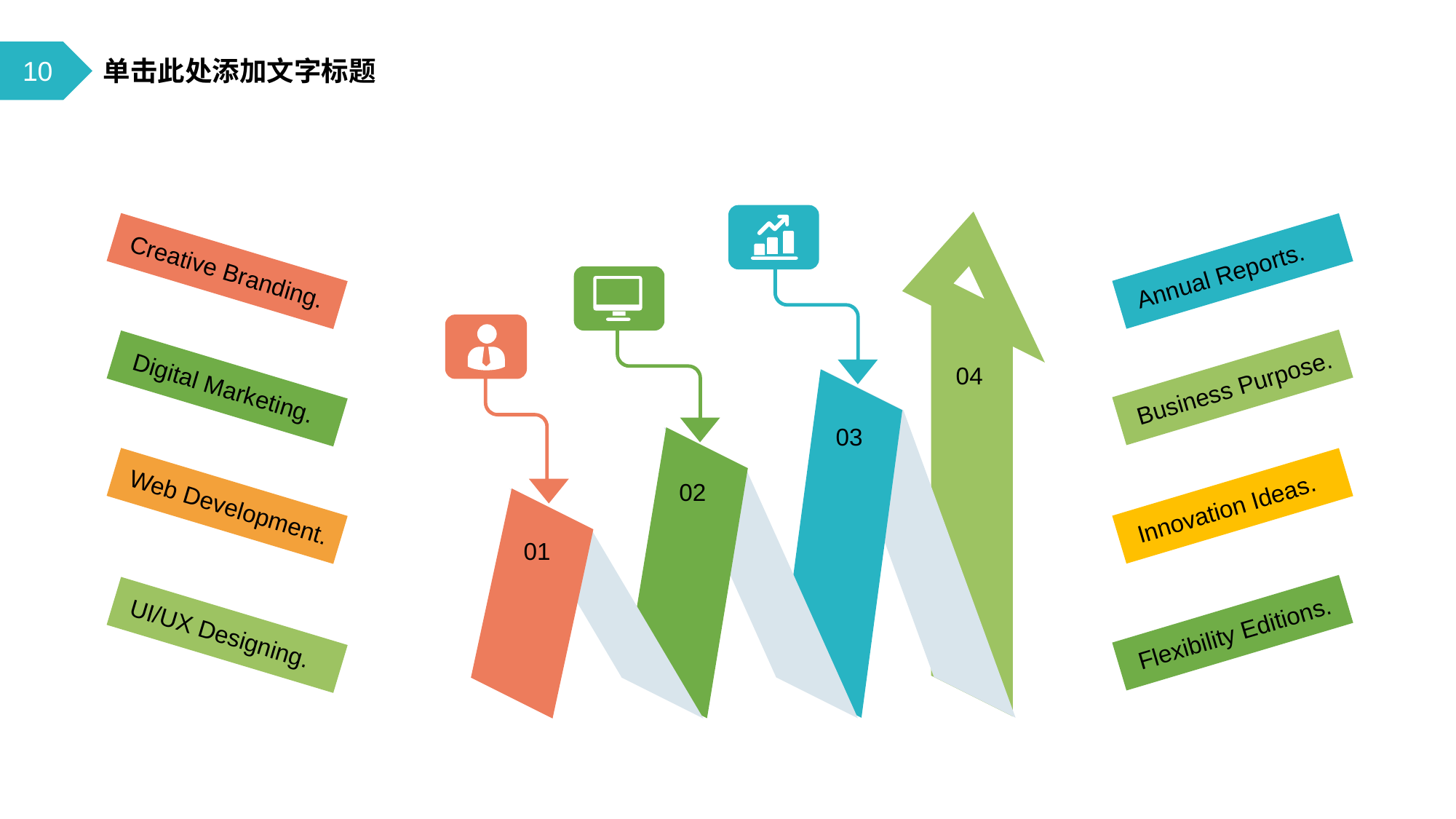

10
单击此处添加文字标题

Creative Branding.
Annual Reports.

04

Business Purpose.

Digital Marketing.
03

02

Web Development.
Innovation Ideas.
01

Flexibility Editions.
UI/UX Designing.